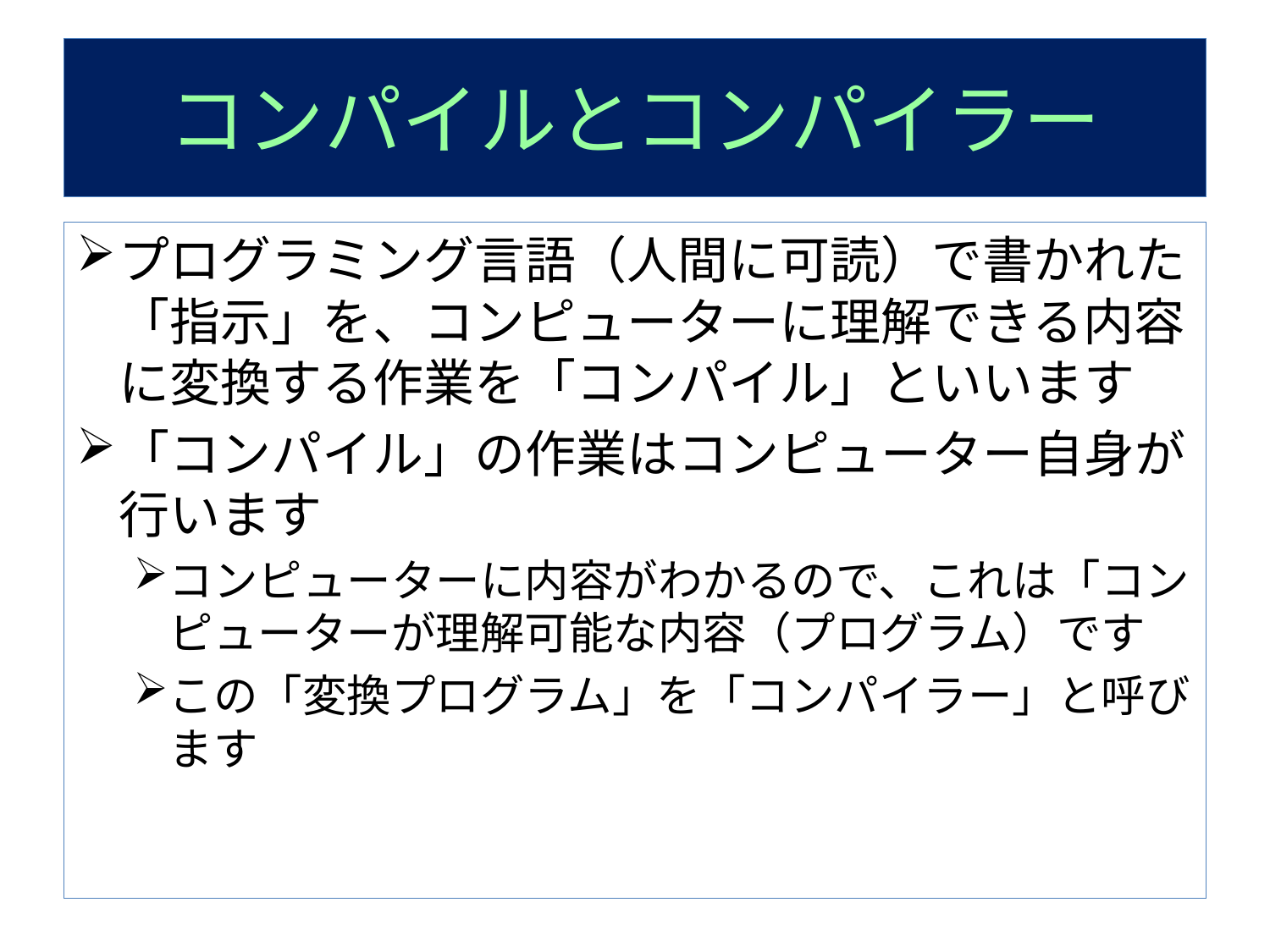

# コンパイルとコンパイラー
プログラミング言語（人間に可読）で書かれた「指示」を、コンピューターに理解できる内容に変換する作業を「コンパイル」といいます
「コンパイル」の作業はコンピューター自身が行います
コンピューターに内容がわかるので、これは「コンピューターが理解可能な内容（プログラム）です
この「変換プログラム」を「コンパイラー」と呼びます